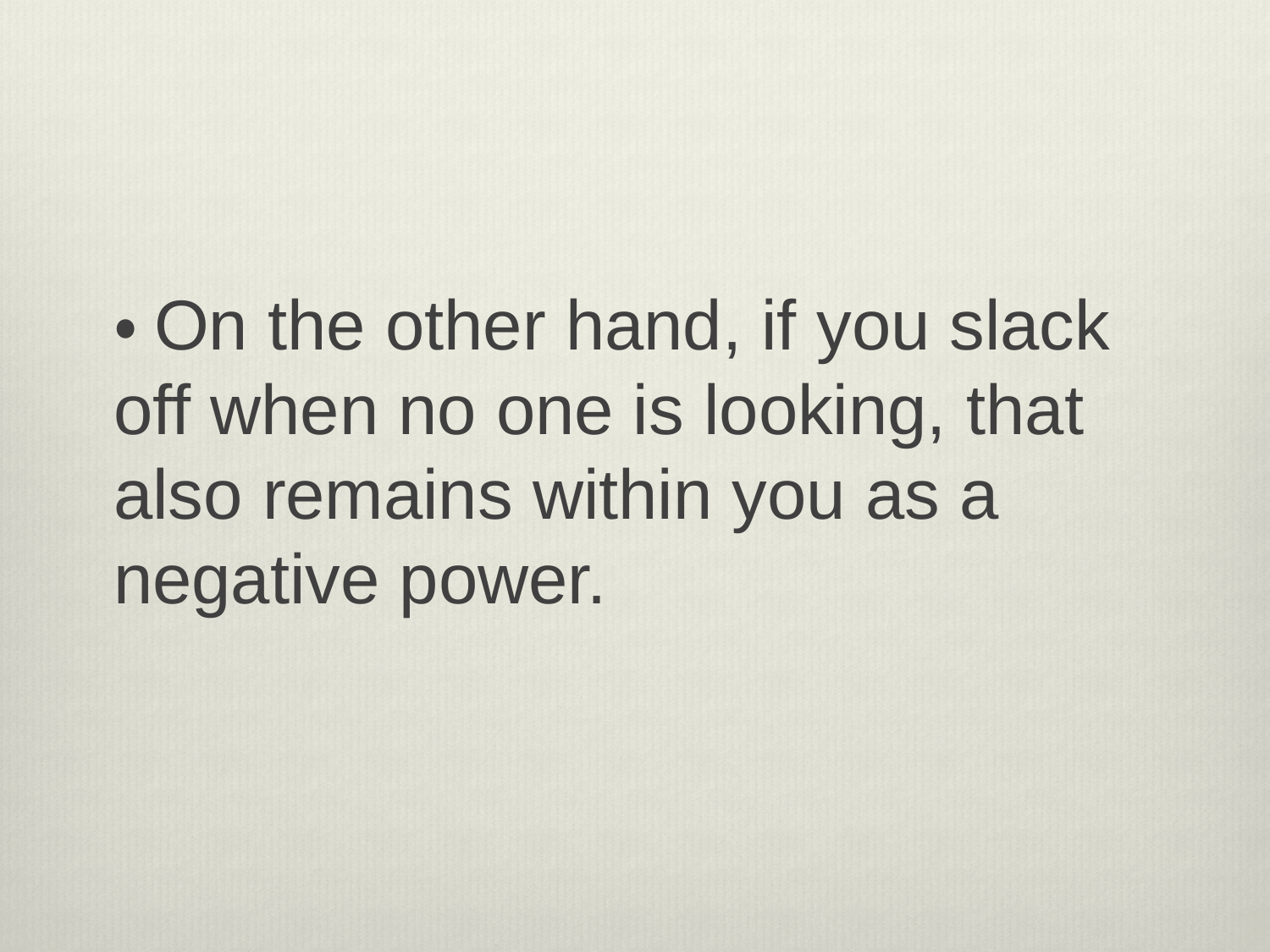

・On the other hand, if you slack off when no one is looking, that also remains within you as a negative power.